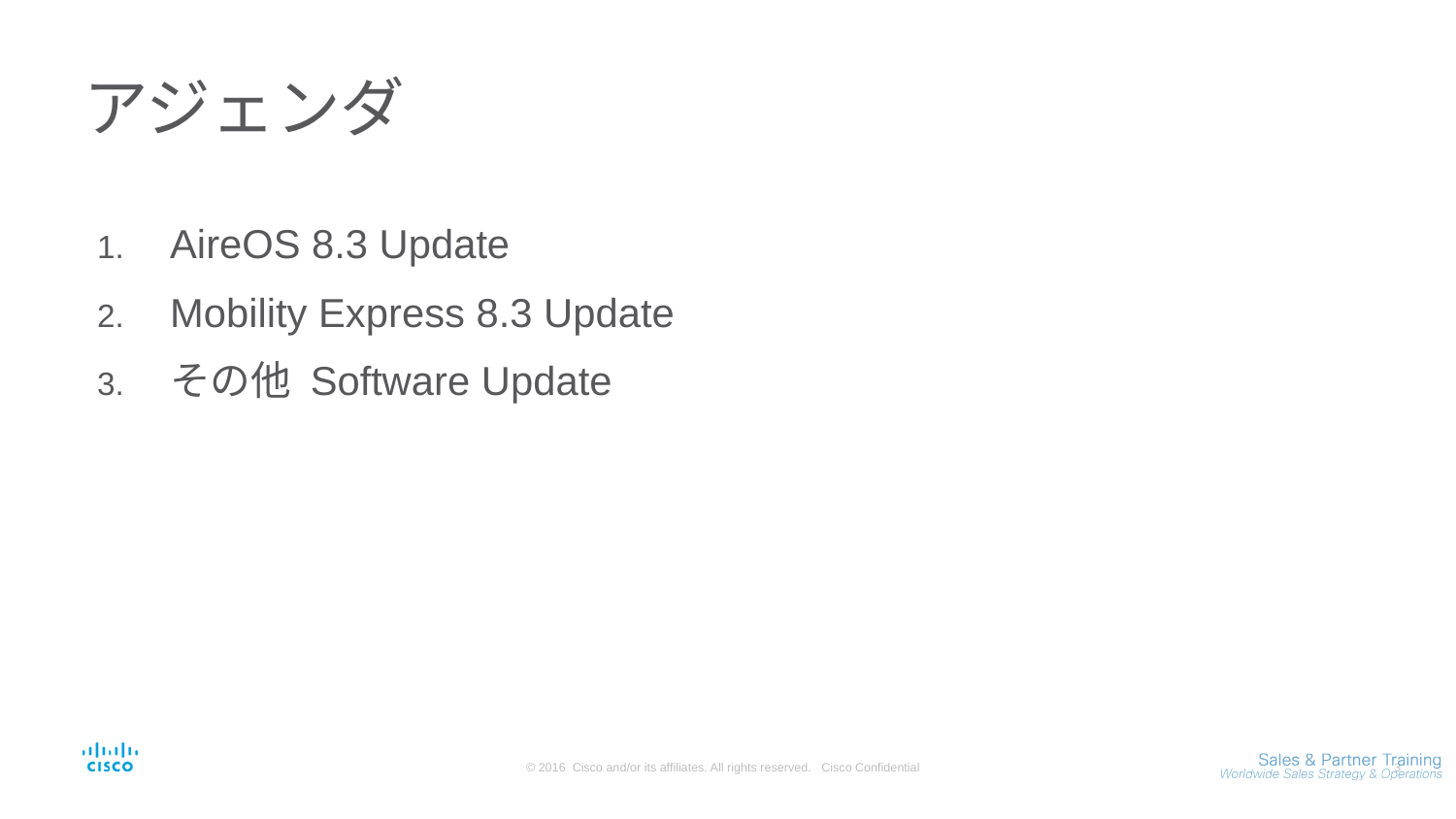

# アジェンダ
AireOS 8.3 Update
Mobility Express 8.3 Update
その他 Software Update